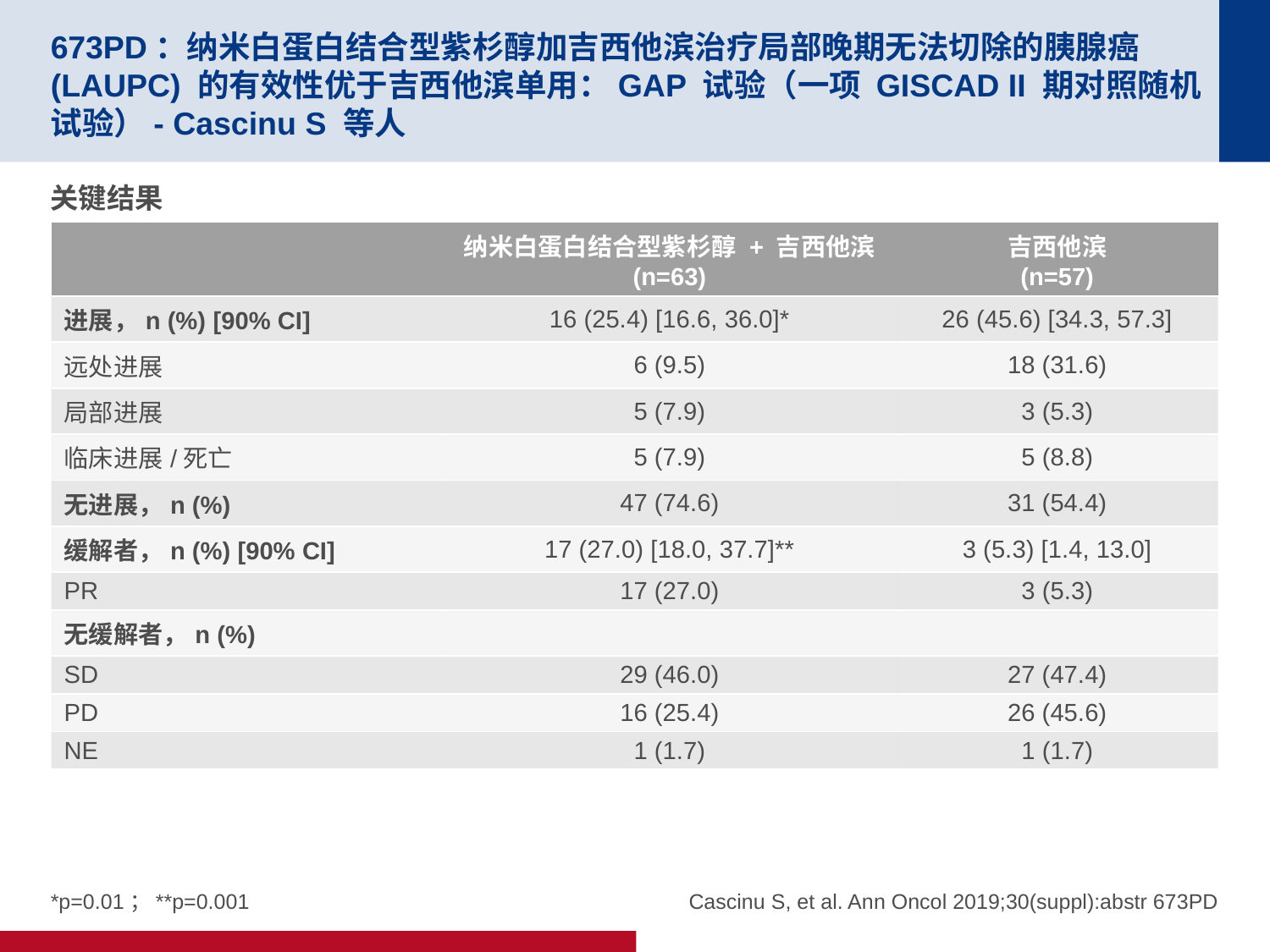

# 673PD：纳米白蛋白结合型紫杉醇加吉西他滨治疗局部晚期无法切除的胰腺癌 (LAUPC) 的有效性优于吉西他滨单用：GAP 试验（一项 GISCAD II 期对照随机试验）- Cascinu S 等人
关键结果
有待补充
|  | 纳米白蛋白结合型紫杉醇 + 吉西他滨 (n=63) | 吉西他滨 (n=57) |
| --- | --- | --- |
| 进展，n (%) [90% CI] | 16 (25.4) [16.6, 36.0]\* | 26 (45.6) [34.3, 57.3] |
| 远处进展 | 6 (9.5) | 18 (31.6) |
| 局部进展 | 5 (7.9) | 3 (5.3) |
| 临床进展/死亡 | 5 (7.9) | 5 (8.8) |
| 无进展，n (%) | 47 (74.6) | 31 (54.4) |
| 缓解者，n (%) [90% CI] | 17 (27.0) [18.0, 37.7]\*\* | 3 (5.3) [1.4, 13.0] |
| PR | 17 (27.0) | 3 (5.3) |
| 无缓解者，n (%) |  |  |
| SD | 29 (46.0) | 27 (47.4) |
| PD | 16 (25.4) | 26 (45.6) |
| NE | 1 (1.7) | 1 (1.7) |
*p=0.01；**p=0.001
Cascinu S, et al. Ann Oncol 2019;30(suppl):abstr 673PD